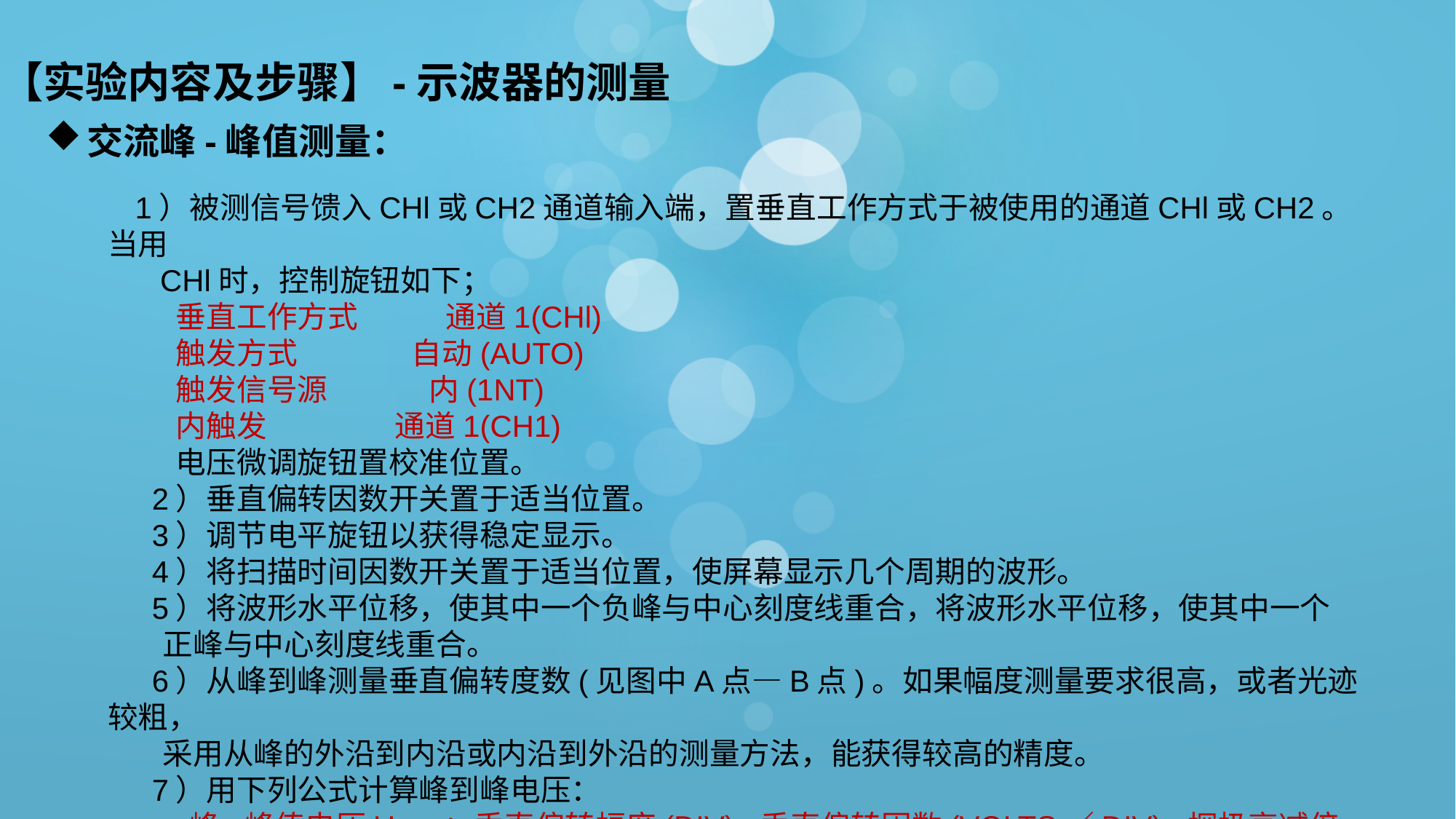

【实验内容及步骤】-示波器的测量
交流峰-峰值测量：
1）被测信号馈入CHl或CH2通道输入端，置垂直工作方式于被使用的通道CHl或CH2。当用
   CHl时，控制旋钮如下；     垂直工作方式             通道1(CHl)     触发方式                 自动(AUTO)     触发信号源               内(1NT)     内触发                   通道1(CH1)
     电压微调旋钮置校准位置。
  2）垂直偏转因数开关置于适当位置。
  3）调节电平旋钮以获得稳定显示。
  4）将扫描时间因数开关置于适当位置，使屏幕显示几个周期的波形。
  5）将波形水平位移，使其中一个负峰与中心刻度线重合，将波形水平位移，使其中一个
   正峰与中心刻度线重合。
  6）从峰到峰测量垂直偏转度数(见图中A点—B点)。如果幅度测量要求很高，或者光迹较粗，
   采用从峰的外沿到内沿或内沿到外沿的测量方法，能获得较高的精度。
  7）用下列公式计算峰到峰电压：       峰-峰值电压UP—P：垂直偏转幅度(DIV)×垂直偏转因数(VOLTS／DIV)×探极衰减倍率